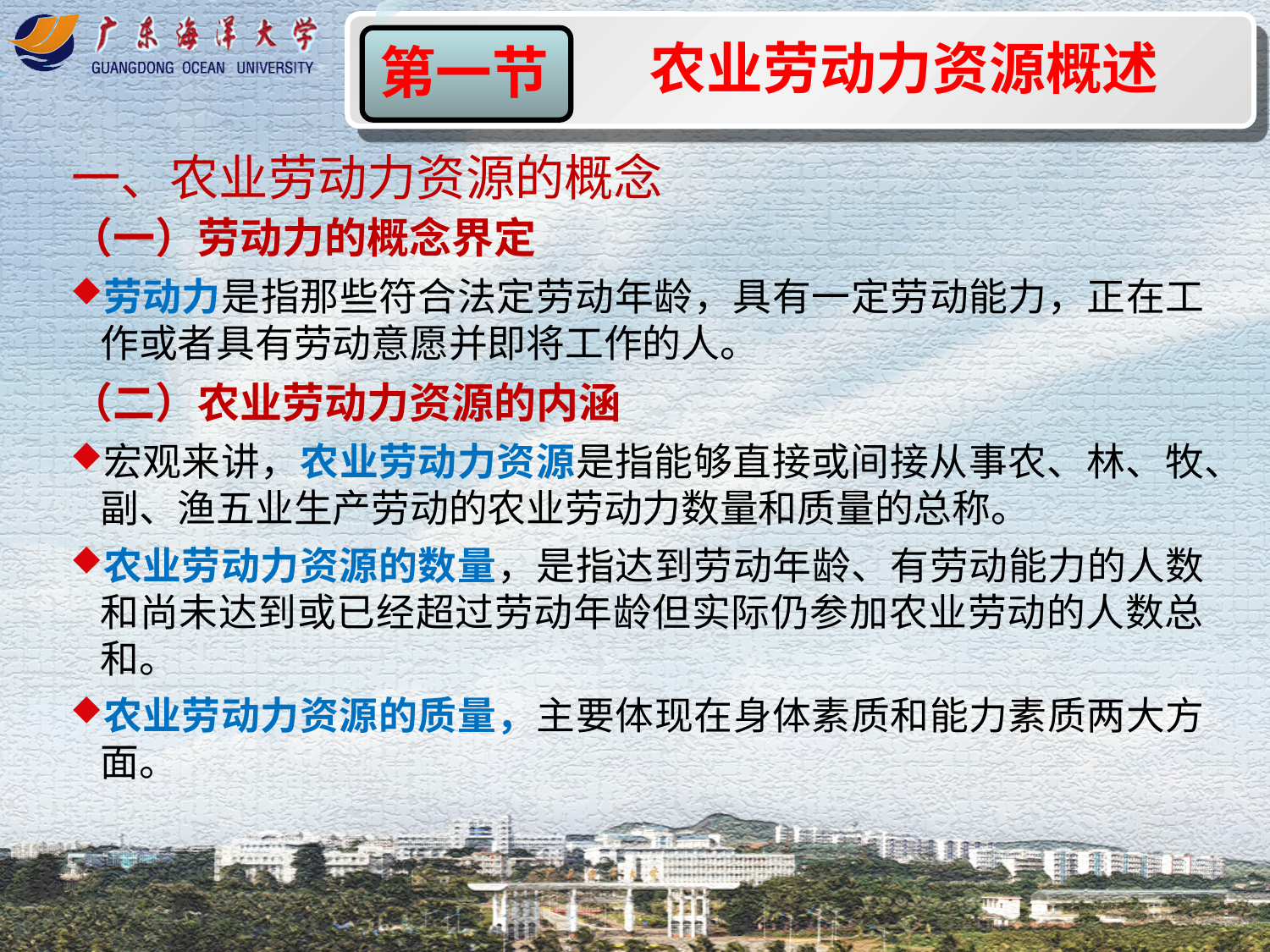

农业劳动力资源概述

第一节
一、农业劳动力资源的概念
（一）劳动力的概念界定
劳动力是指那些符合法定劳动年龄，具有一定劳动能力，正在工作或者具有劳动意愿并即将工作的人。
（二）农业劳动力资源的内涵
宏观来讲，农业劳动力资源是指能够直接或间接从事农、林、牧、副、渔五业生产劳动的农业劳动力数量和质量的总称。
农业劳动力资源的数量，是指达到劳动年龄、有劳动能力的人数和尚未达到或已经超过劳动年龄但实际仍参加农业劳动的人数总和。
农业劳动力资源的质量，主要体现在身体素质和能力素质两大方面。